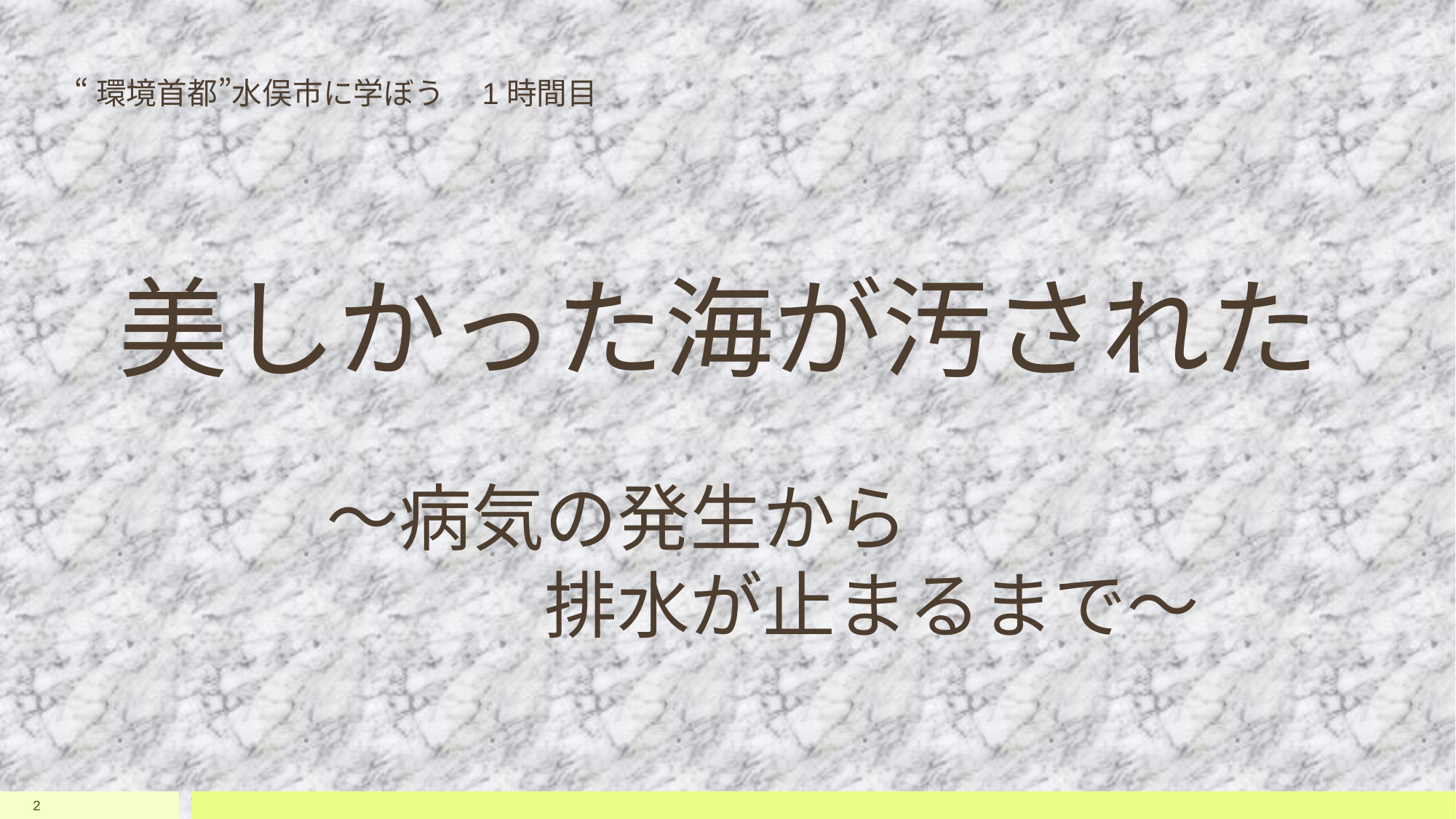

“環境首都”水俣市に学ぼう　1時間目
美しかった海が汚された
～病気の発生から
　　　排水が止まるまで～
2